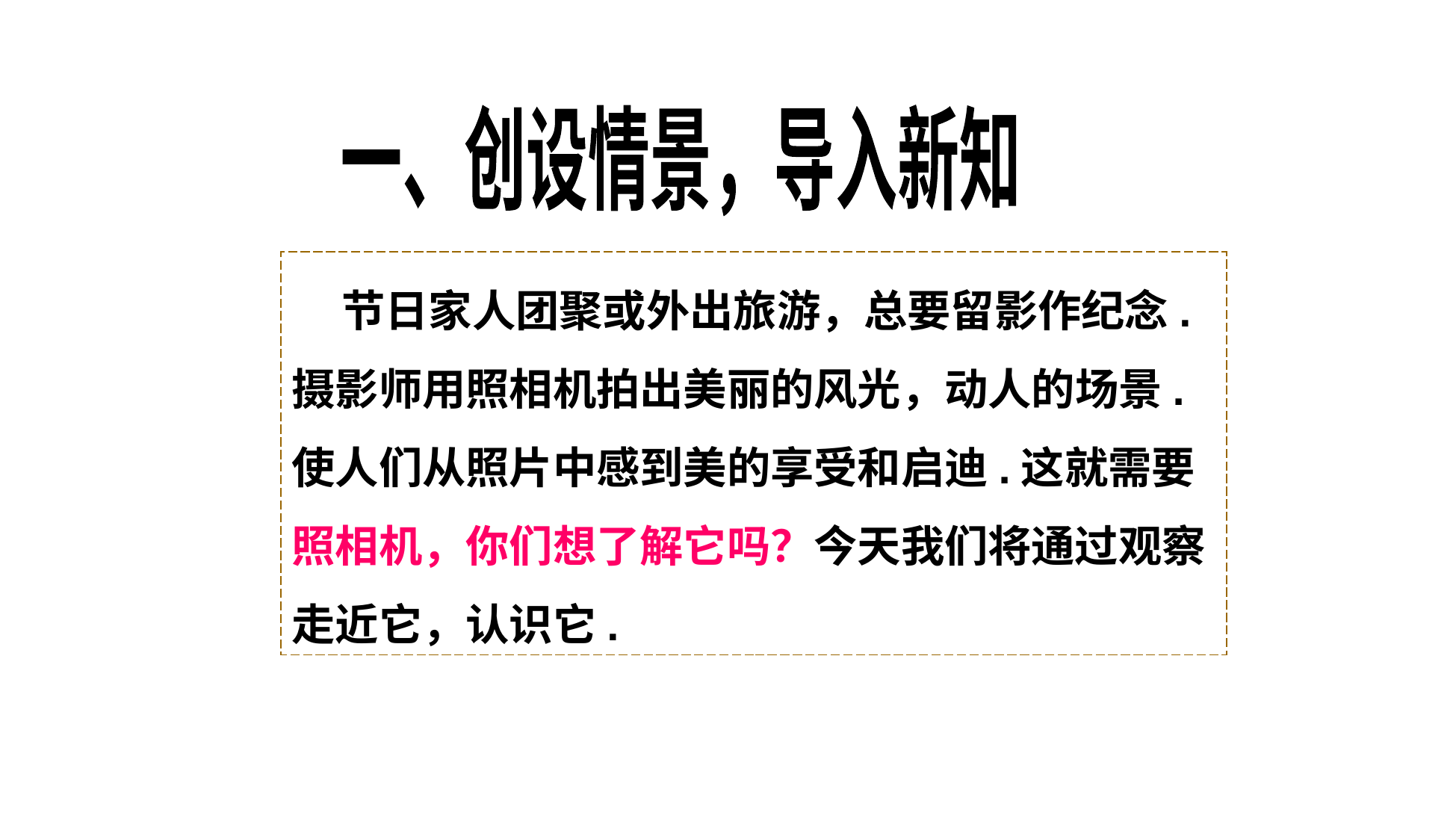

一、创设情景，导入新知
    节日家人团聚或外出旅游，总要留影作纪念.摄影师用照相机拍出美丽的风光，动人的场景.使人们从照片中感到美的享受和启迪.这就需要照相机，你们想了解它吗？今天我们将通过观察走近它，认识它.